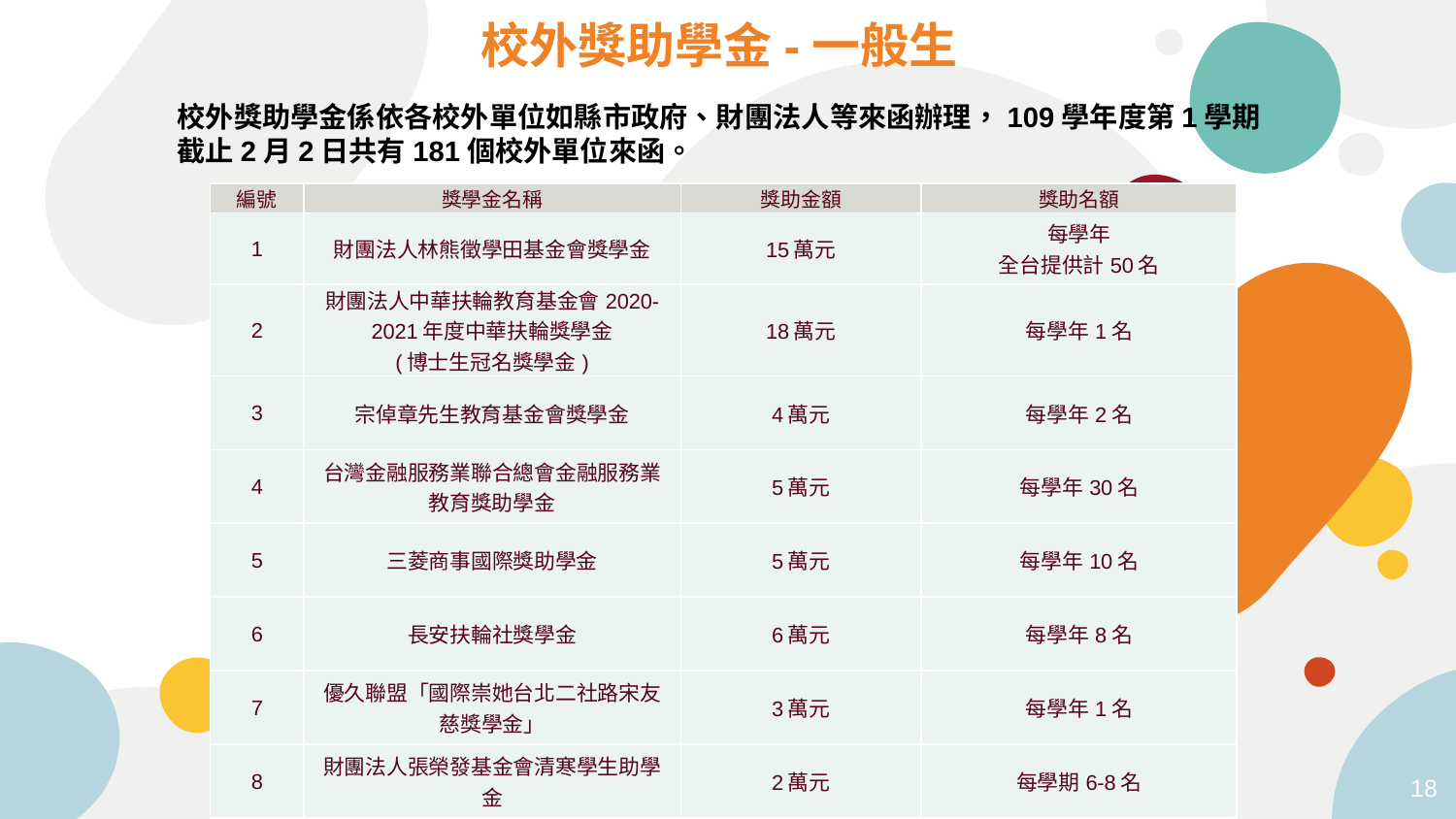

校外獎助學金-一般生
校外獎助學金係依各校外單位如縣市政府、財團法人等來函辦理，109學年度第1學期截止2月2日共有181個校外單位來函。
| 編號 | 獎學金名稱 | 獎助金額 | 獎助名額 |
| --- | --- | --- | --- |
| 1 | 財團法人林熊徵學田基金會獎學金 | 15萬元 | 每學年 全台提供計50名 |
| 2 | 財團法人中華扶輪教育基金會2020-2021年度中華扶輪獎學金 (博士生冠名獎學金) | 18萬元 | 每學年1名 |
| 3 | 宗倬章先生教育基金會獎學金 | 4萬元 | 每學年2名 |
| 4 | 台灣金融服務業聯合總會金融服務業教育獎助學金 | 5萬元 | 每學年30名 |
| 5 | 三菱商事國際獎助學金 | 5萬元 | 每學年10名 |
| 6 | 長安扶輪社獎學金 | 6萬元 | 每學年8名 |
| 7 | 優久聯盟「國際崇她台北二社路宋友慈獎學金」 | 3萬元 | 每學年1名 |
| 8 | 財團法人張榮發基金會清寒學生助學金 | 2萬元 | 每學期6-8名 |
18